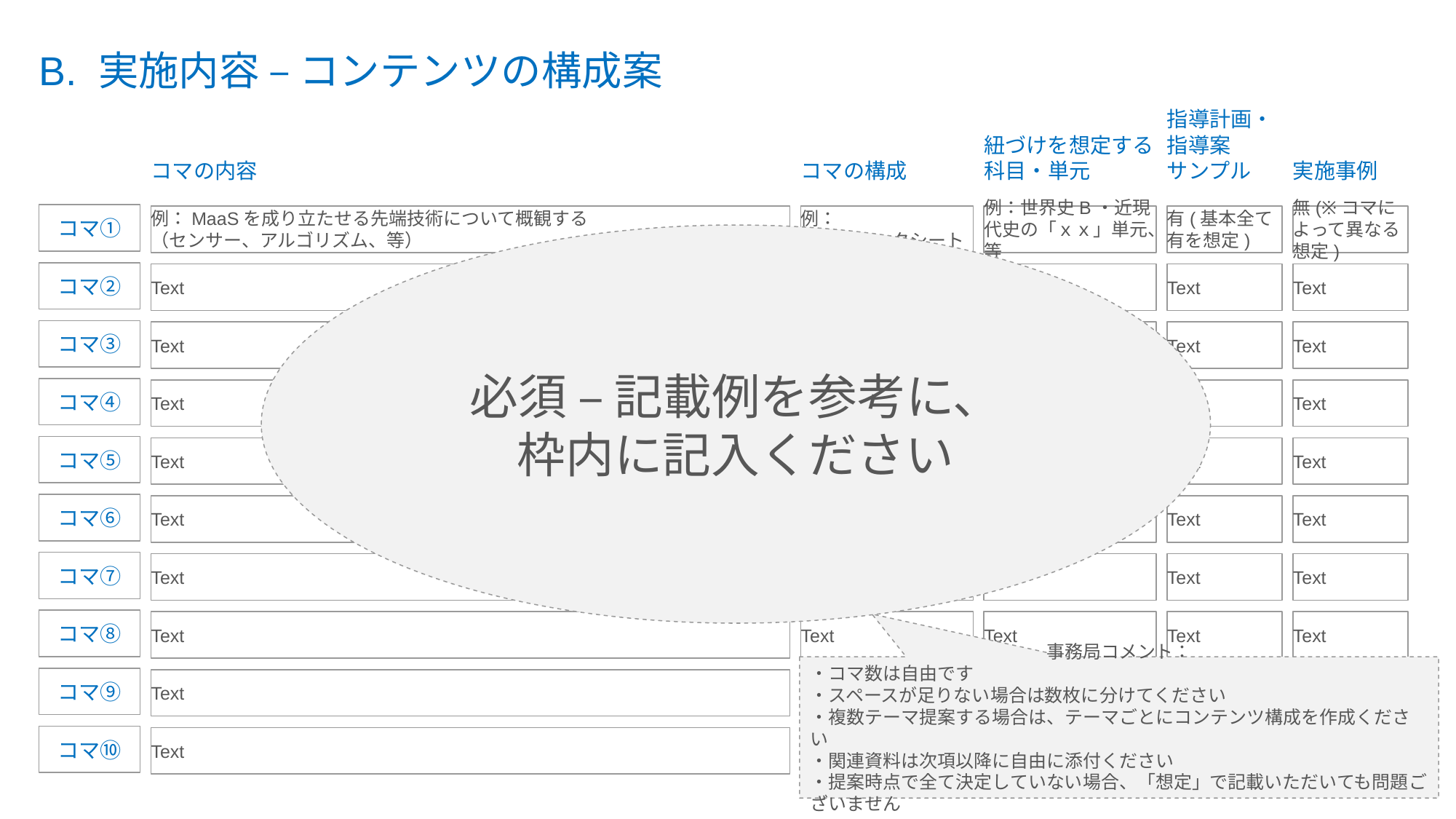

B. 実施内容 – コンテンツの構成案
コマの内容
例：MaaSを成り立たせる先端技術について概観する
（センサー、アルゴリズム、等）
Text
Text
Text
Text
Text
Text
Text
Text
Text
コマの構成
例：
動画＋ワークシート
Text
Text
Text
Text
Text
Text
Text
Text
Text
紐づけを想定する
科目・単元
例：世界史B・近現代史の「ｘｘ」単元、等
Text
Text
Text
Text
Text
Text
Text
Text
Text
指導計画・
指導案
サンプル
有(基本全て有を想定)
Text
Text
Text
Text
Text
Text
Text
Text
Text
実施事例
無(※コマによって異なる想定)
Text
Text
Text
Text
Text
Text
Text
Text
Text
コマ①
コマ②
コマ③
コマ④
コマ⑤
コマ⑥
コマ⑦
コマ⑧
コマ⑨
コマ⑩
必須 – 記載例を参考に、
枠内に記入ください
事務局コメント：
・コマ数は自由です
・スペースが足りない場合は数枚に分けてください
・複数テーマ提案する場合は、テーマごとにコンテンツ構成を作成ください
・関連資料は次項以降に自由に添付ください
・提案時点で全て決定していない場合、「想定」で記載いただいても問題ございません